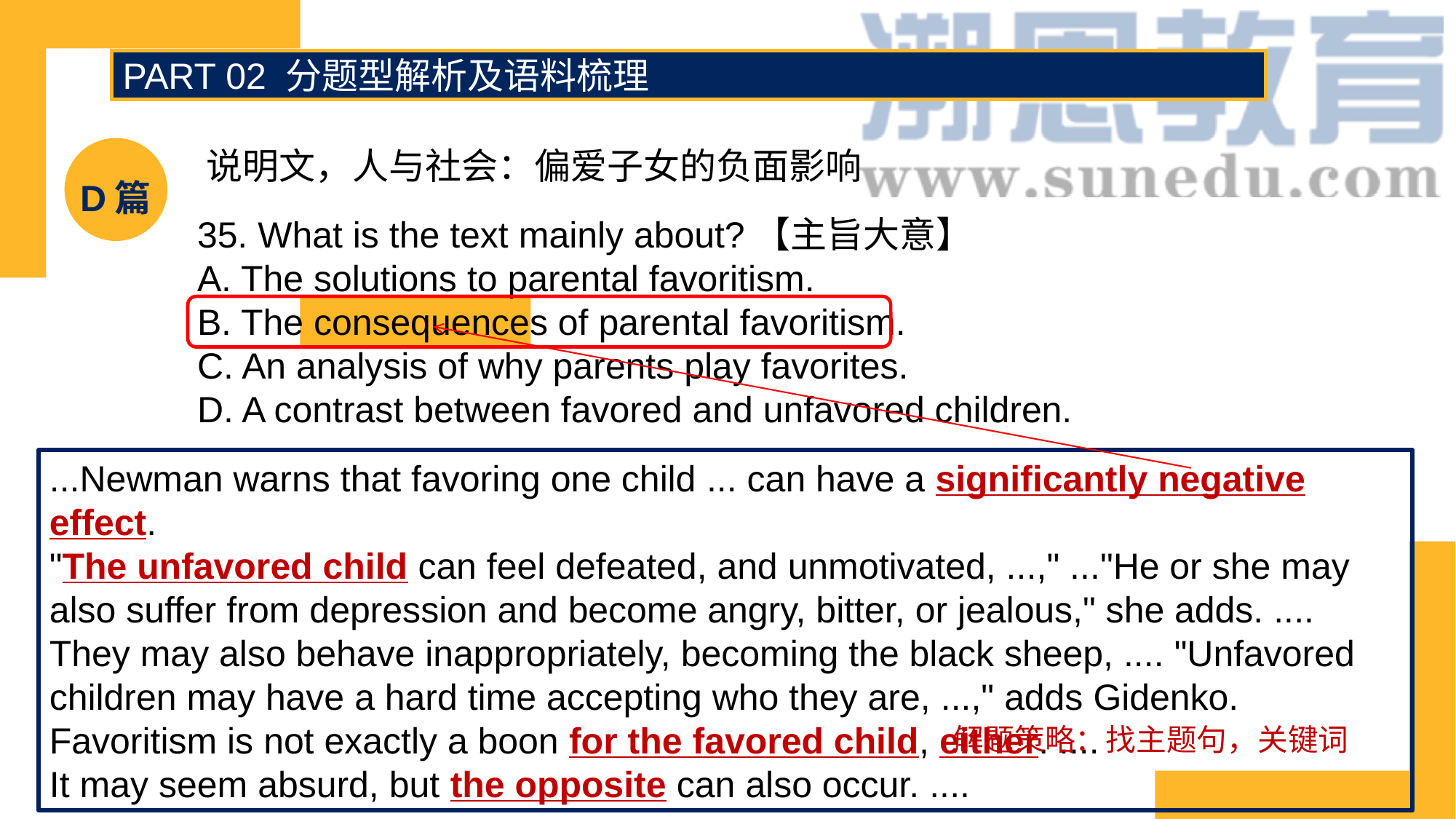

PART 02 分题型解析及语料梳理

说明文，人与社会：偏爱子女的负面影响
D篇
35. What is the text mainly about?【主旨大意】
A. The solutions to parental favoritism.
B. The consequences of parental favoritism.
C. An analysis of why parents play favorites.
D. A contrast between favored and unfavored children.

...Newman warns that favoring one child ... can have a significantly negative effect.
"The unfavored child can feel defeated, and unmotivated, ...," ..."He or she may also suffer from depression and become angry, bitter, or jealous," she adds. .... They may also behave inappropriately, becoming the black sheep, .... "Unfavored children may have a hard time accepting who they are, ...," adds Gidenko.
Favoritism is not exactly a boon for the favored child, either. ....
It may seem absurd, but the opposite can also occur. ....

解题策略：找主题句，关键词